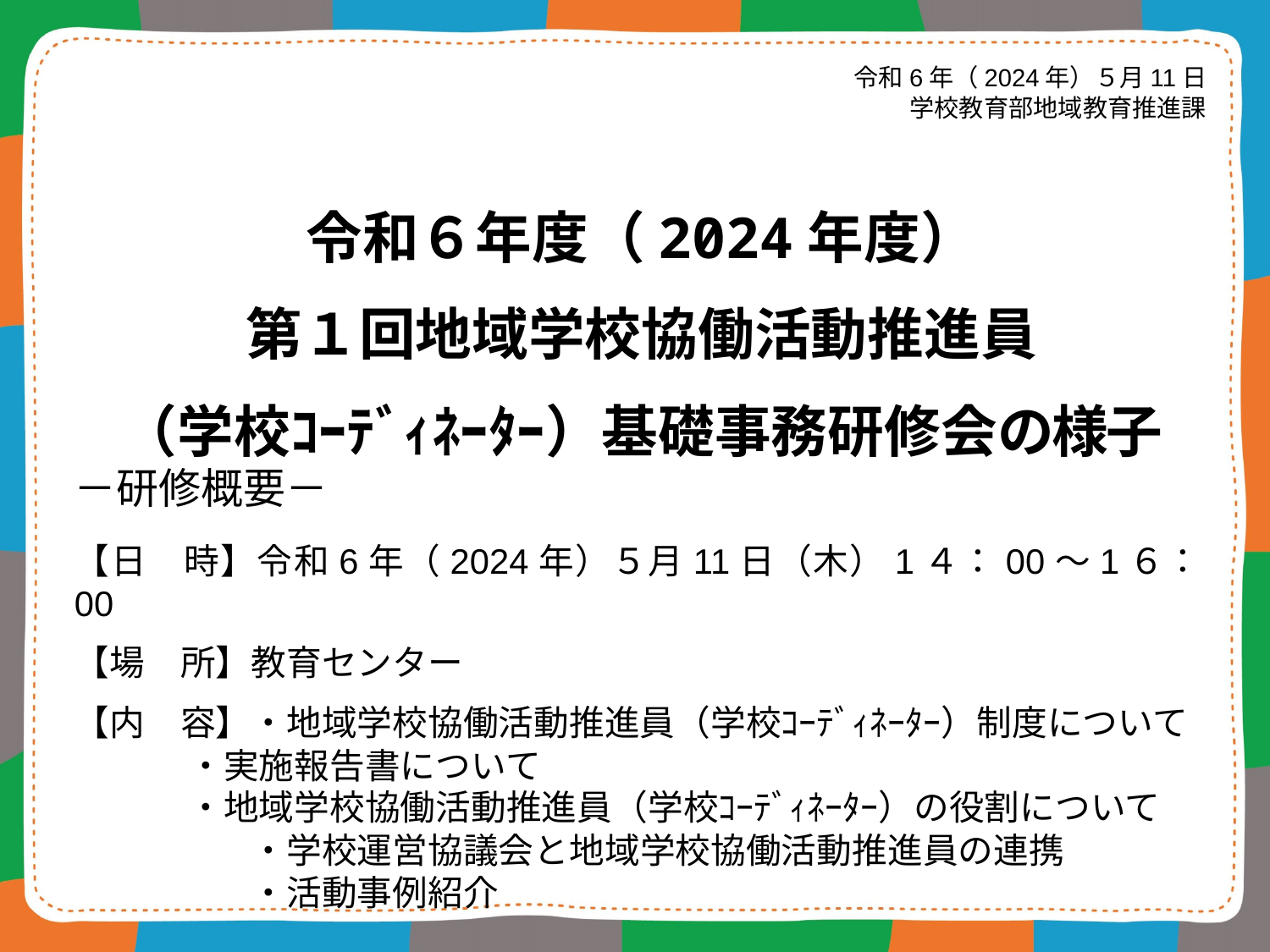

令和6年（2024年）５月11日
学校教育部地域教育推進課
# 令和６年度（2024年度） 第１回地域学校協働活動推進員 （学校ｺｰﾃﾞｨﾈｰﾀｰ）基礎事務研修会の様子
－研修概要－

【日　時】令和6年（2024年）５月11日（木）1４：00～1６：00

【場　所】教育センター

【内　容】・地域学校協働活動推進員（学校ｺｰﾃﾞｨﾈｰﾀｰ）制度について
　　　 ・実施報告書について
　　　 ・地域学校協働活動推進員（学校ｺｰﾃﾞｨﾈｰﾀｰ）の役割について
　　　　　・学校運営協議会と地域学校協働活動推進員の連携
　　　　　・活動事例紹介